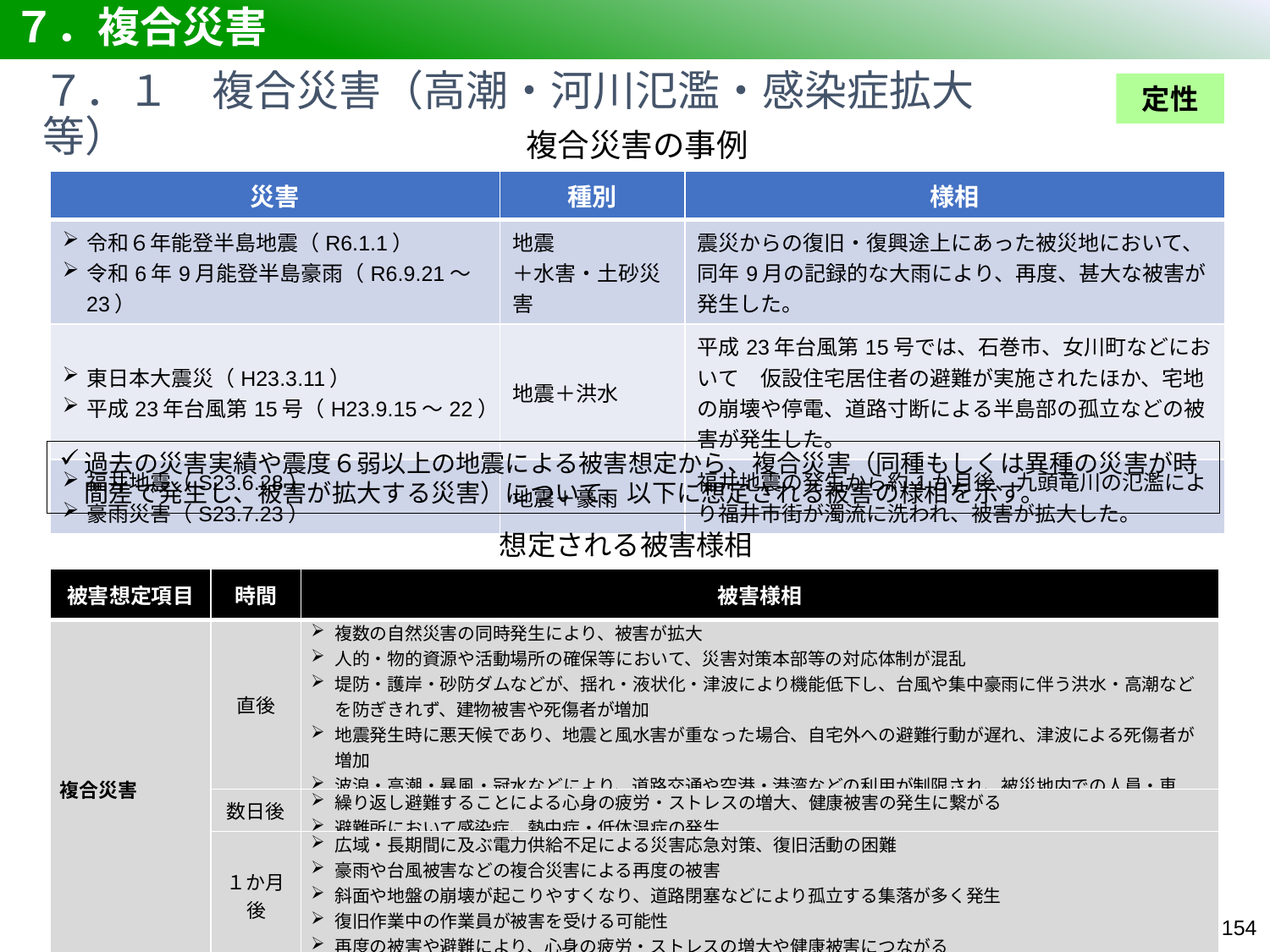

# ７．複合災害
７．１　複合災害（高潮・河川氾濫・感染症拡大等）
定性
複合災害の事例
| 災害 | 種別 | 様相 |
| --- | --- | --- |
| 令和６年能登半島地震（R6.1.1） 令和6年9月能登半島豪雨（R6.9.21～23） | 地震 ＋水害・土砂災害 | 震災からの復旧・復興途上にあった被災地において、同年9月の記録的な大雨により、再度、甚大な被害が発生した。 |
| 東日本大震災（H23.3.11） 平成23年台風第15号（H23.9.15～22） | 地震＋洪水 | 平成23年台風第15号では、石巻市、女川町などにおいて　仮設住宅居住者の避難が実施されたほか、宅地の崩壊や停電、道路寸断による半島部の孤立などの被害が発生した。 |
| 福井地震（S23.6.28） 豪雨災害（S23.7.23） | 地震＋豪雨 | 福井地震の発生から約1か月後、九頭竜川の氾濫により福井市街が濁流に洗われ、被害が拡大した。 |
過去の災害実績や震度６弱以上の地震による被害想定から、複合災害（同種もしくは異種の災害が時間差で発生し、被害が拡大する災害）について、以下に想定される被害の様相を示す。
想定される被害様相
| 被害想定項目 | 時間 | 被害様相 |
| --- | --- | --- |
| 複合災害 | 直後 | 複数の自然災害の同時発生により、被害が拡大 人的・物的資源や活動場所の確保等において、災害対策本部等の対応体制が混乱 堤防・護岸・砂防ダムなどが、揺れ・液状化・津波により機能低下し、台風や集中豪雨に伴う洪水・高潮などを防ぎきれず、建物被害や死傷者が増加 地震発生時に悪天候であり、地震と風水害が重なった場合、自宅外への避難行動が遅れ、津波による死傷者が増加 波浪・高潮・暴風・冠水などにより、道路交通や空港・港湾などの利用が制限され、被災地内での人員・車両・重機などの移動、また被災地外からの応援が困難となり、救急・救助活動が遅延 |
|  | 数日後 | 繰り返し避難することによる心身の疲労・ストレスの増大、健康被害の発生に繋がる 避難所において感染症、熱中症・低体温症の発生 |
|  | １か月後 | 広域・長期間に及ぶ電力供給不足による災害応急対策、復旧活動の困難 豪雨や台風被害などの複合災害による再度の被害 斜面や地盤の崩壊が起こりやすくなり、道路閉塞などにより孤立する集落が多く発生 復旧作業中の作業員が被害を受ける可能性 再度の被害や避難により、心身の疲労・ストレスの増大や健康被害につながる 社会経済機能の復旧の遅延 |
154